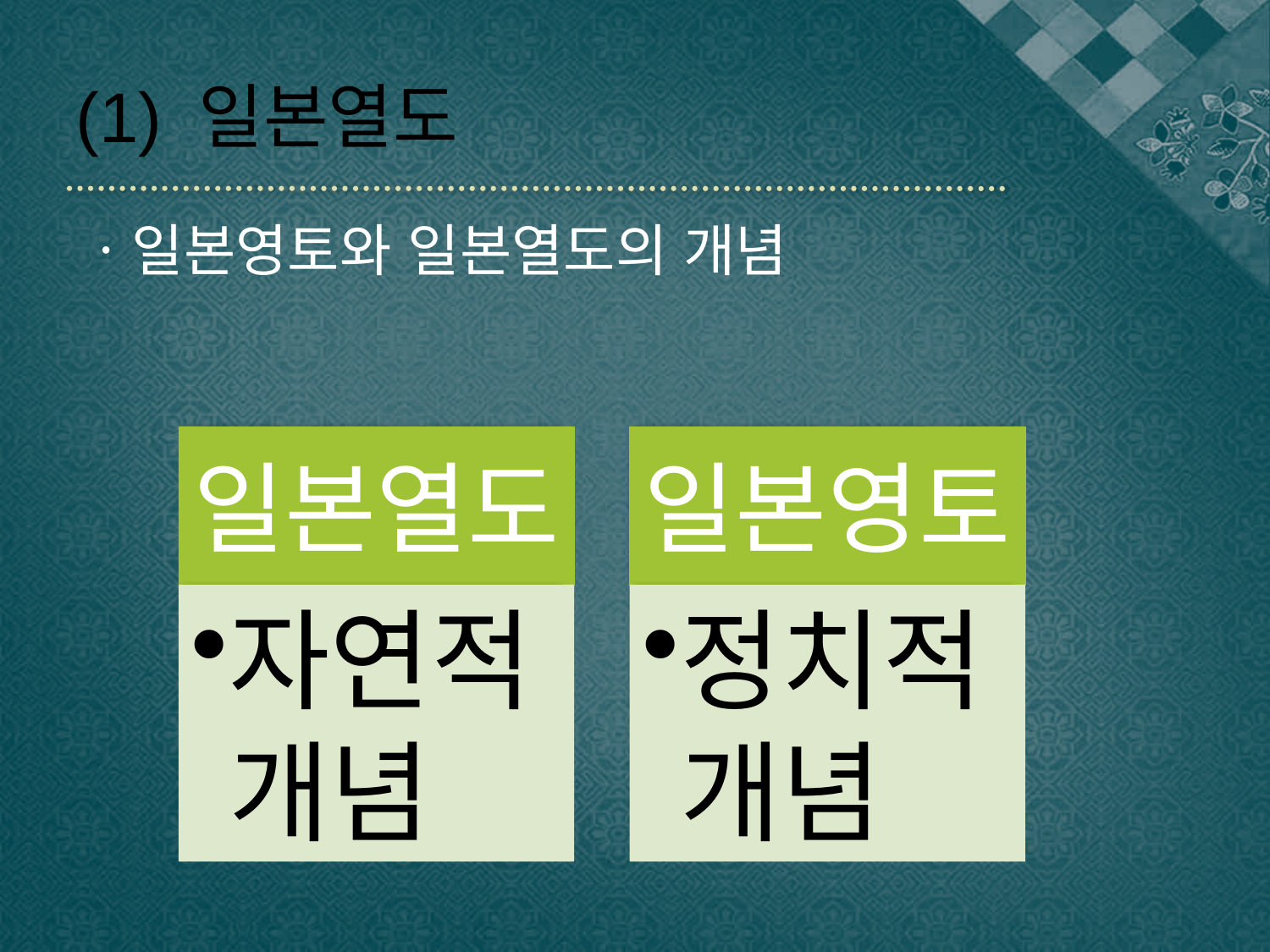

# (1) 일본열도
ㆍ일본영토와 일본열도의 개념

일본열도
일본영토
정치적 개념